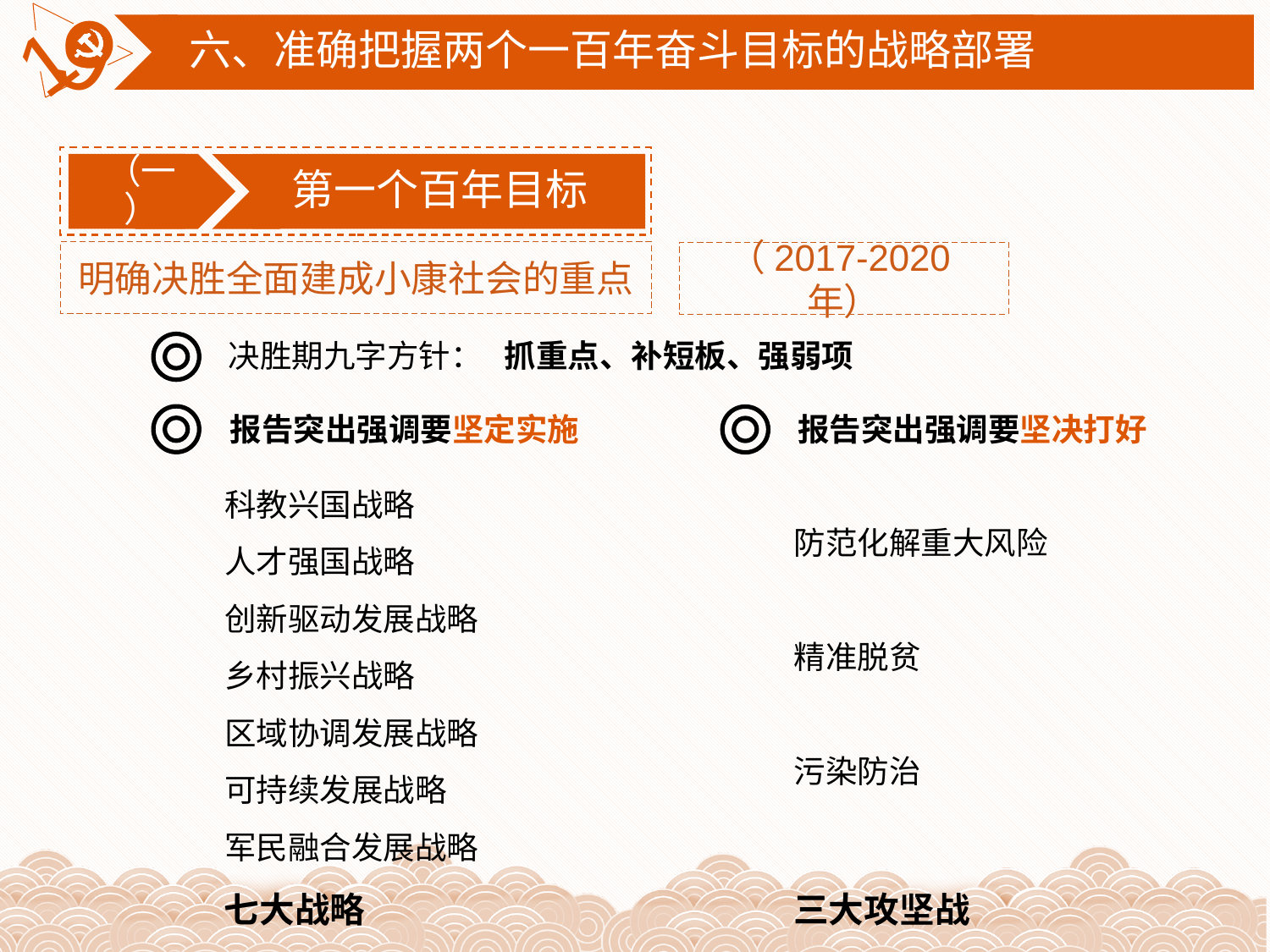

六、准确把握两个一百年奋斗目标的战略部署

（一）

第一个百年目标
明确决胜全面建成小康社会的重点
（2017-2020年）
决胜期九字方针：
抓重点、补短板、强弱项

报告突出强调要坚定实施
报告突出强调要坚决打好

科教兴国战略
人才强国战略
创新驱动发展战略
乡村振兴战略
区域协调发展战略
可持续发展战略
军民融合发展战略
防范化解重大风险

精准脱贫

污染防治
七大战略
三大攻坚战